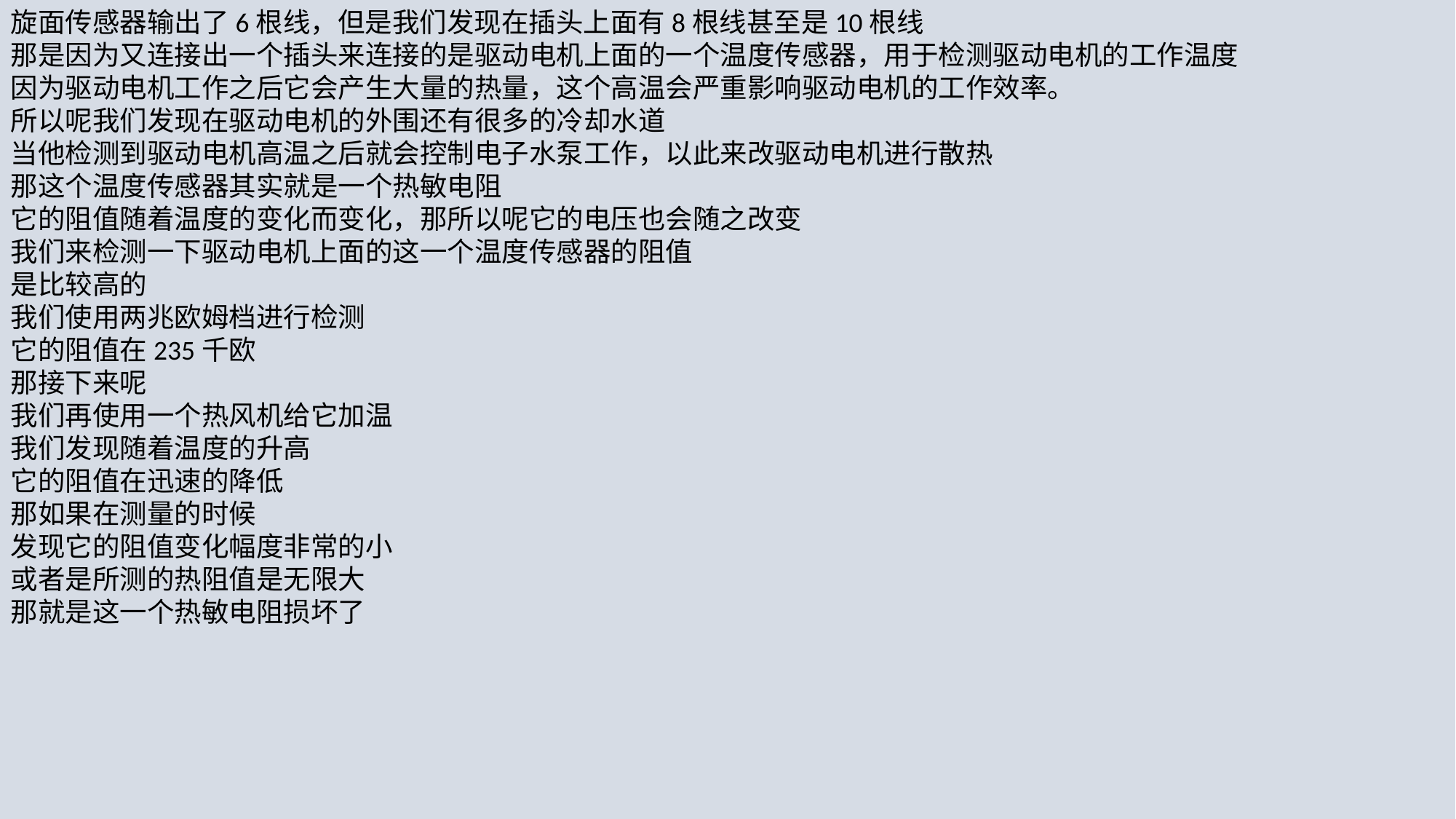

旋面传感器输出了6根线，但是我们发现在插头上面有8根线甚至是10根线
那是因为又连接出一个插头来连接的是驱动电机上面的一个温度传感器，用于检测驱动电机的工作温度
因为驱动电机工作之后它会产生大量的热量，这个高温会严重影响驱动电机的工作效率。
所以呢我们发现在驱动电机的外围还有很多的冷却水道
当他检测到驱动电机高温之后就会控制电子水泵工作，以此来改驱动电机进行散热
那这个温度传感器其实就是一个热敏电阻
它的阻值随着温度的变化而变化，那所以呢它的电压也会随之改变
我们来检测一下驱动电机上面的这一个温度传感器的阻值
是比较高的
我们使用两兆欧姆档进行检测
它的阻值在235千欧
那接下来呢
我们再使用一个热风机给它加温
我们发现随着温度的升高
它的阻值在迅速的降低
那如果在测量的时候
发现它的阻值变化幅度非常的小
或者是所测的热阻值是无限大
那就是这一个热敏电阻损坏了